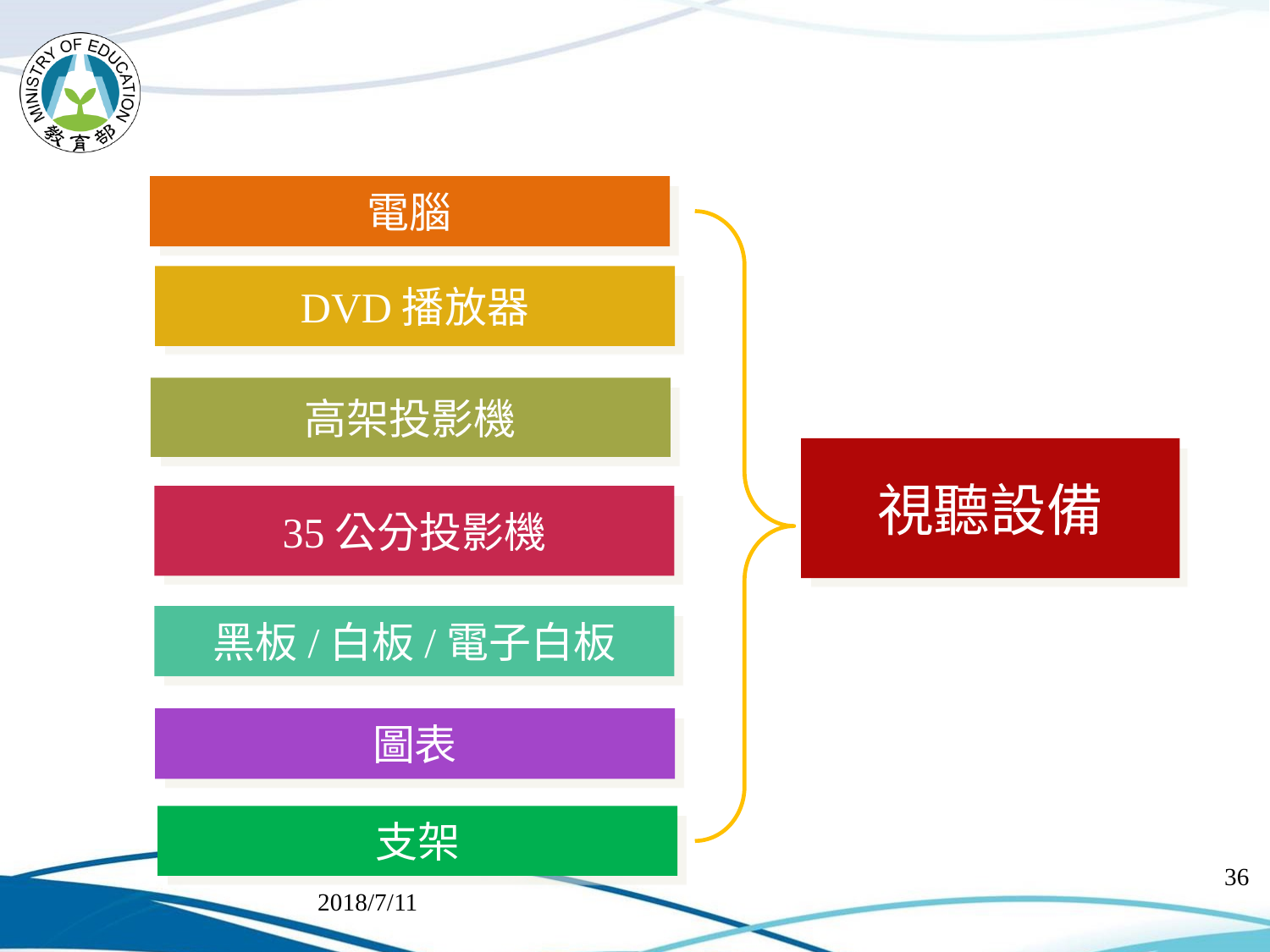

#
電腦

DVD播放器

高架投影機

視聽設備
35公分投影機

黑板/白板/電子白板

圖表

支架

36
2018/7/11